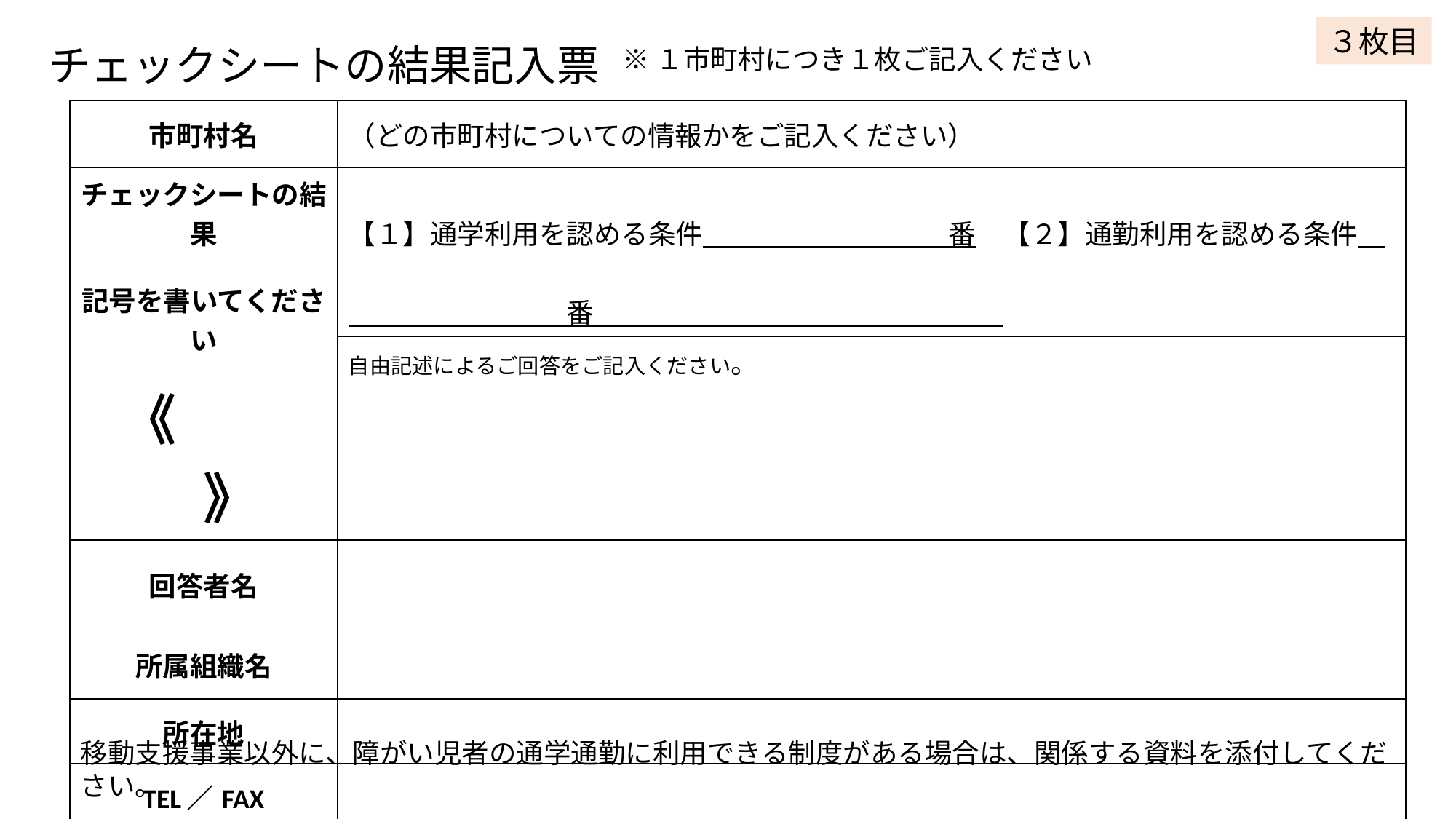

３枚目
チェックシートの結果記入票
※１市町村につき１枚ご記入ください
| 市町村名 | （どの市町村についての情報かをご記入ください） |
| --- | --- |
| チェックシートの結果 記号を書いてください 《　　　》 | 【１】通学利用を認める条件　　　　　　　　　番　【２】通勤利用を認める条件　　　　　　　　　番 |
|  | 自由記述によるご回答をご記入ください。 |
| 回答者名 |  |
| 所属組織名 |  |
| 所在地 |  |
| TEL／FAX |  |
| メールアドレス |  |
移動支援事業以外に、障がい児者の通学通勤に利用できる制度がある場合は、関係する資料を添付してください。